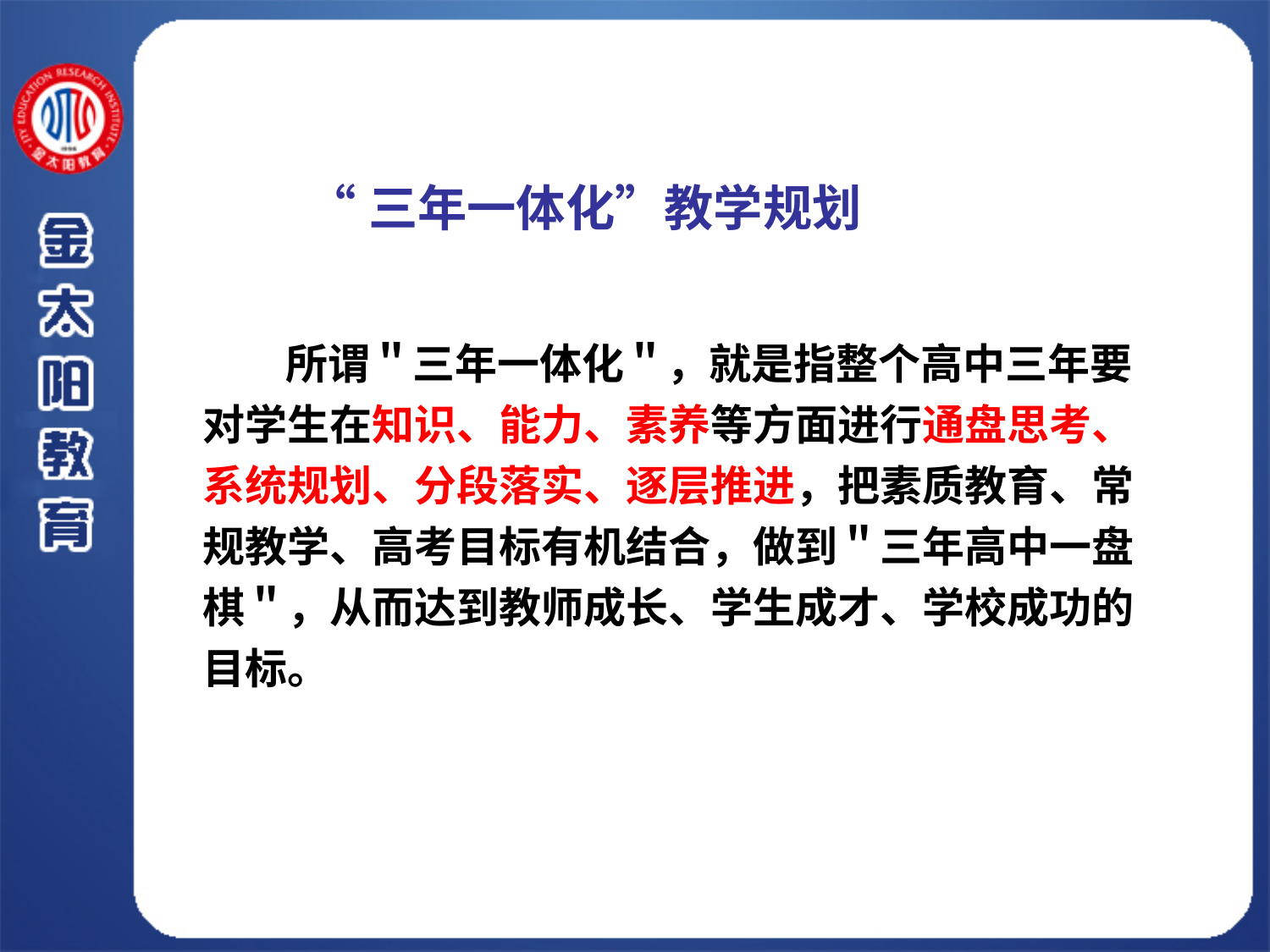

“三年一体化”教学规划
          所谓＂三年一体化＂，就是指整个高中三年要对学生在知识、能力、素养等方面进行通盘思考、系统规划、分段落实、逐层推进，把素质教育、常规教学、高考目标有机结合，做到＂三年高中一盘棋＂，从而达到教师成长、学生成才、学校成功的目标。